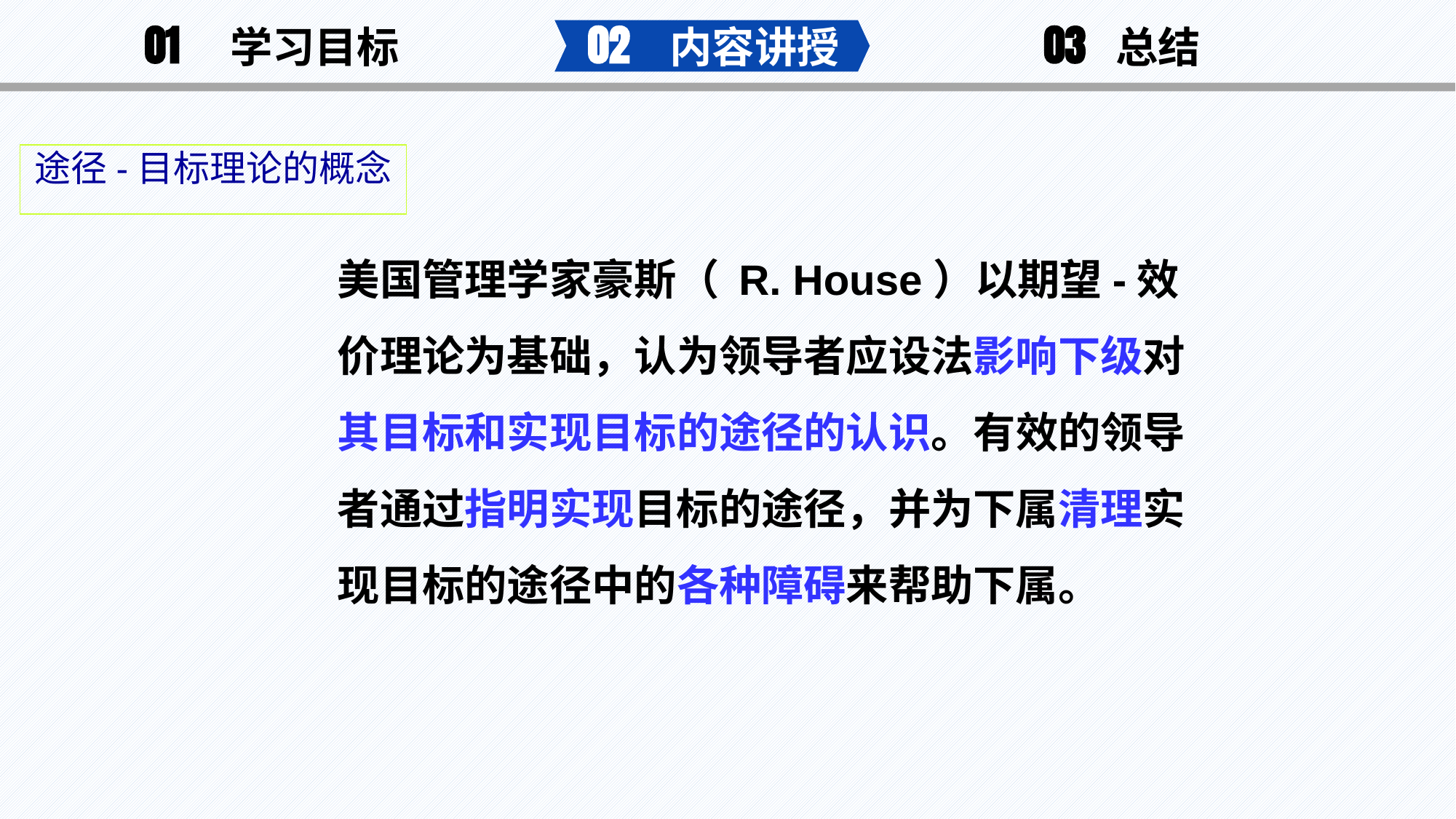

02   内容讲授
03  总结
01    学习目标

途径-目标理论的概念
美国管理学家豪斯（ R. House）以期望-效价理论为基础，认为领导者应设法影响下级对其目标和实现目标的途径的认识。有效的领导者通过指明实现目标的途径，并为下属清理实现目标的途径中的各种障碍来帮助下属。